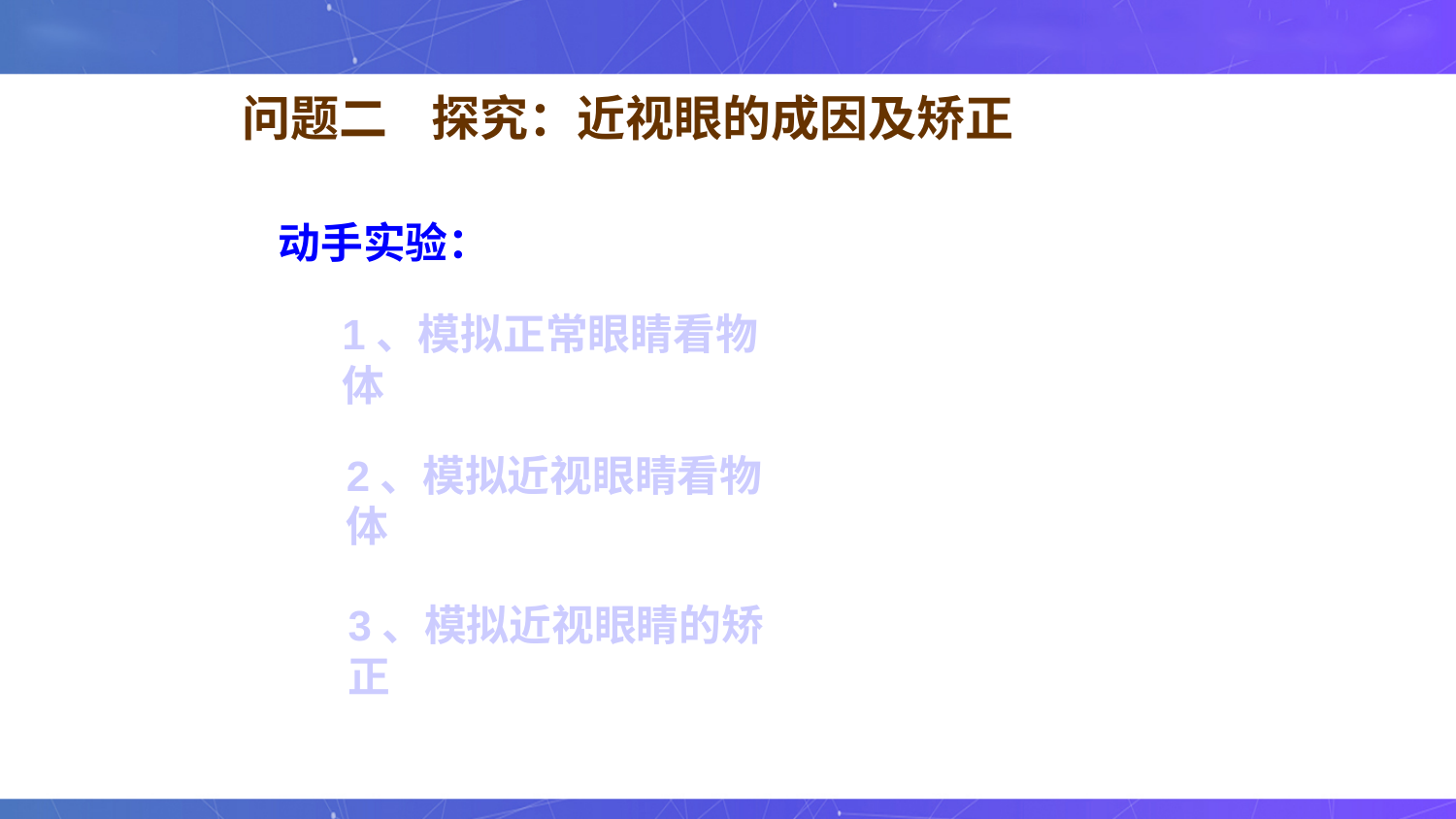

问题二    探究：近视眼的成因及矫正
动手实验：
1、模拟正常眼睛看物体
2、模拟近视眼睛看物体
3、模拟近视眼睛的矫正